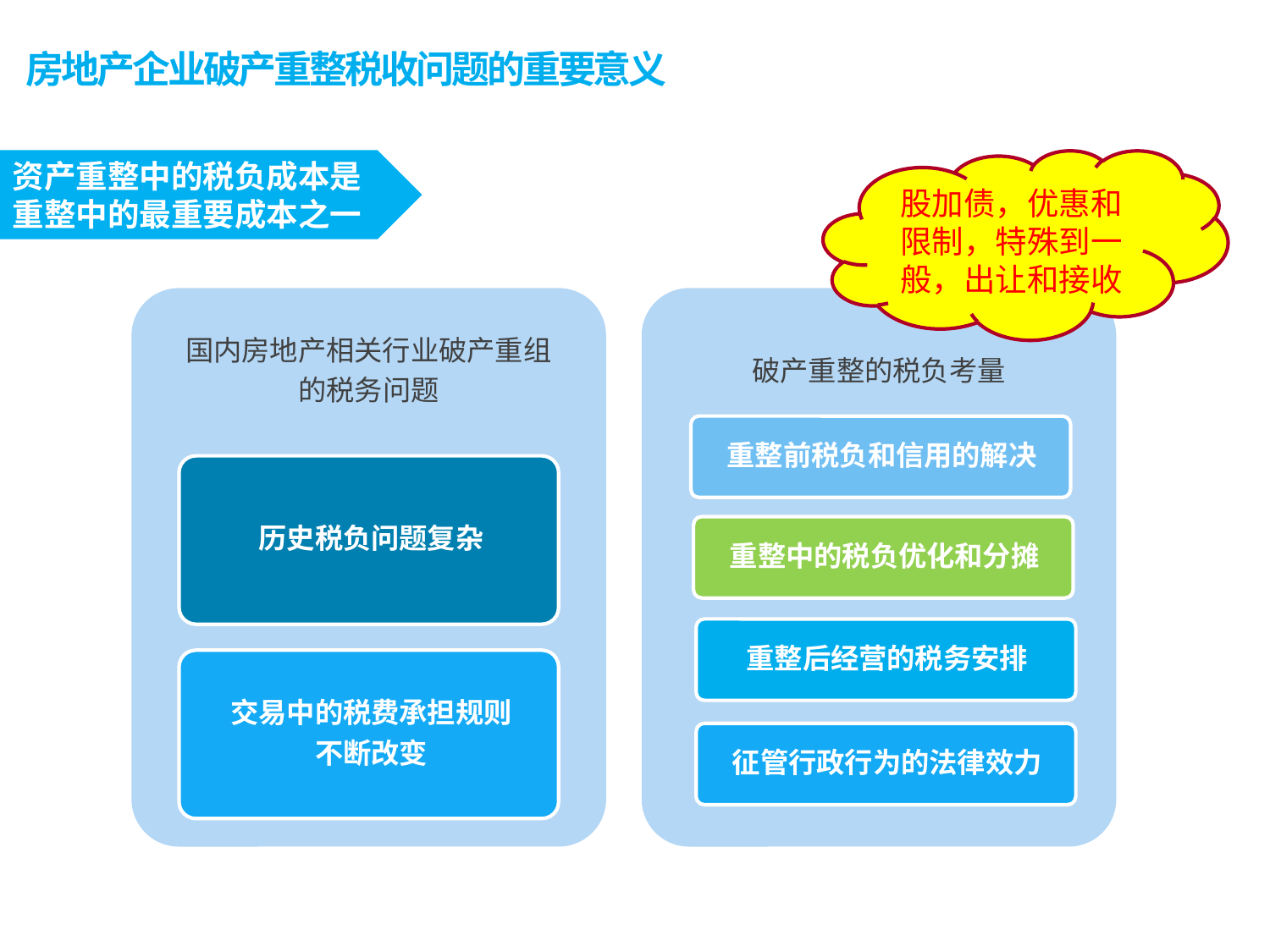

# 房地产企业破产重整税收问题的重要意义
资产重整中的税负成本是重整中的最重要成本之一
股加债，优惠和限制，特殊到一般，出让和接收
国内房地产相关行业破产重组
的税务问题
历史税负问题复杂
交易中的税费承担规则
不断改变
破产重整的税负考量
重整前税负和信用的解决
重整中的税负优化和分摊
重整后经营的税务安排
征管行政行为的法律效力